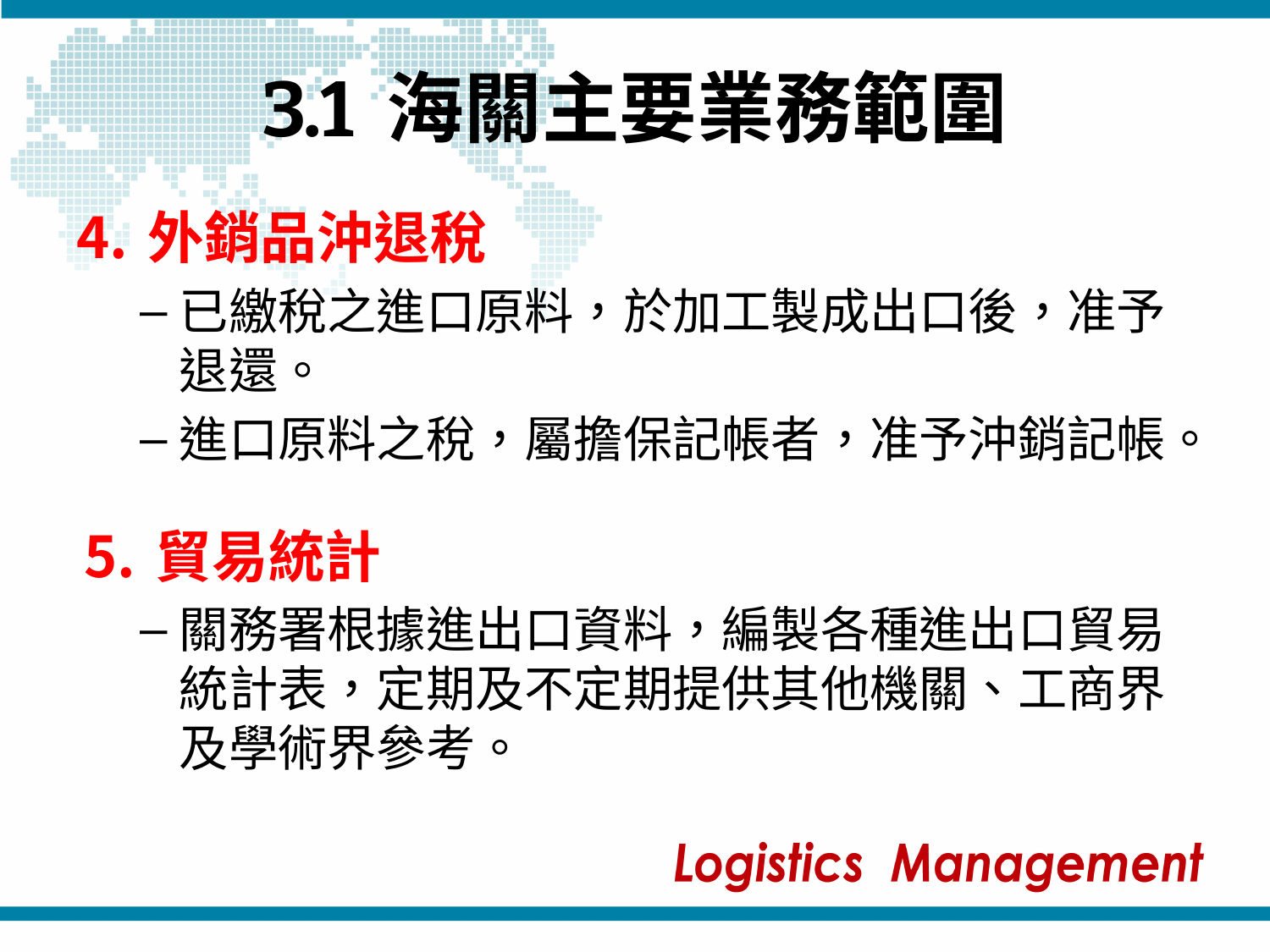

# 3.1 海關主要業務範圍
外銷品沖退稅
已繳稅之進口原料，於加工製成出口後，准予退還。
進口原料之稅，屬擔保記帳者，准予沖銷記帳。

貿易統計
關務署根據進出口資料，編製各種進出口貿易統計表，定期及不定期提供其他機關、工商界及學術界參考。